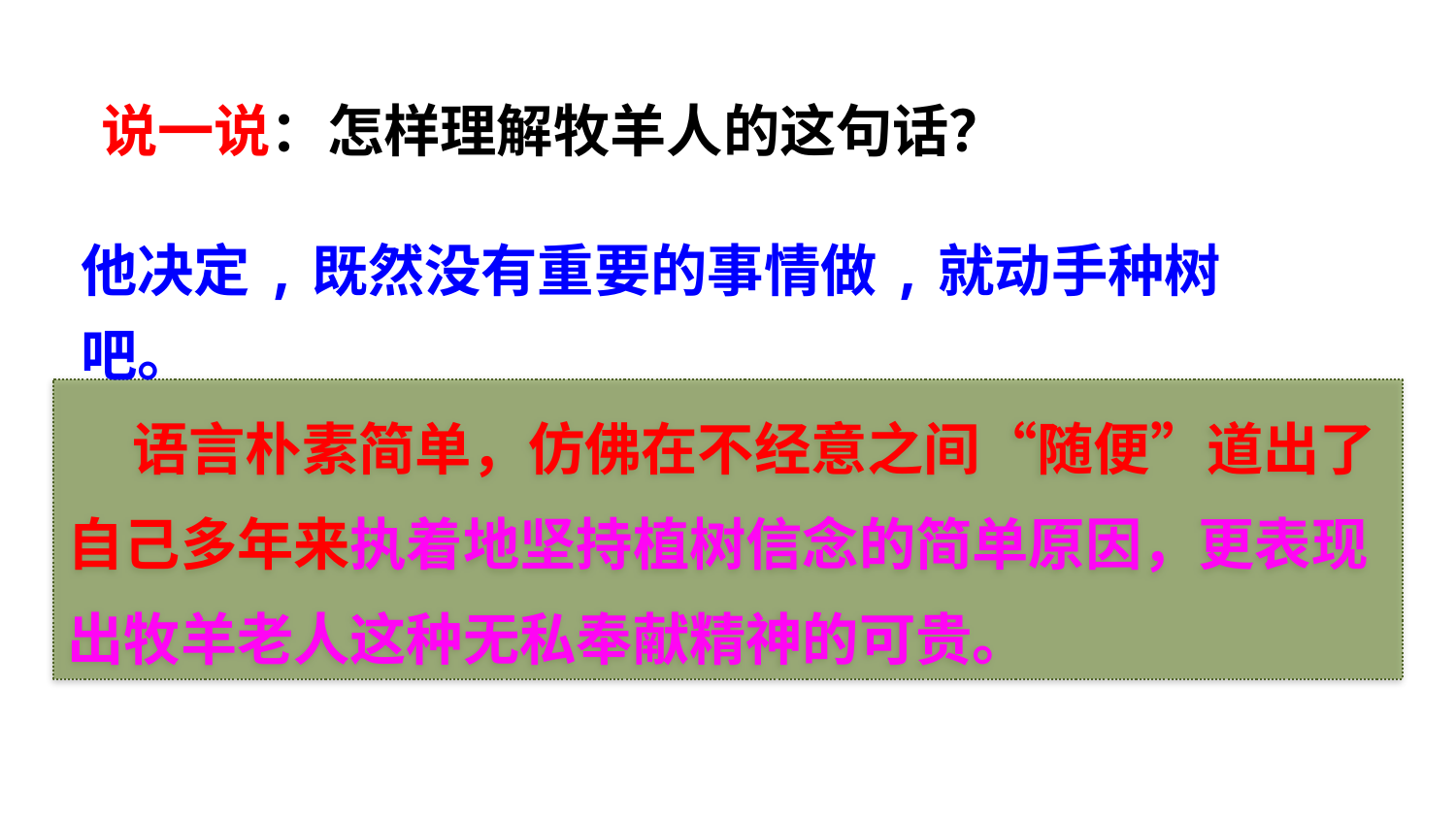

说一说：怎样理解牧羊人的这句话？
他决定,既然没有重要的事情做,就动手种树吧。
    语言朴素简单，仿佛在不经意之间“随便”道出了自己多年来执着地坚持植树信念的简单原因，更表现出牧羊老人这种无私奉献精神的可贵。